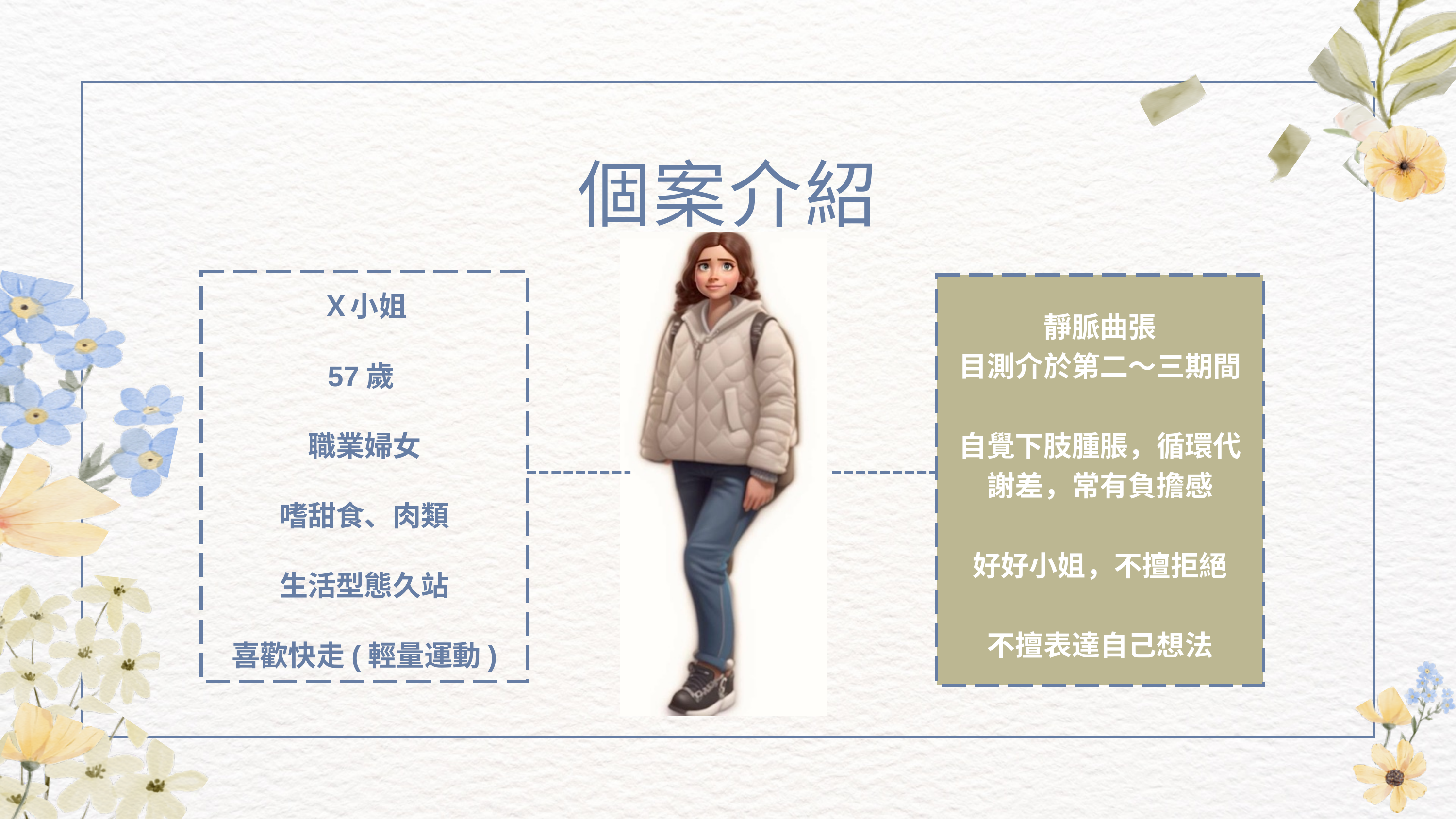

個案介紹

Ｘ小姐
57歲
職業婦女
嗜甜食、肉類
生活型態久站
喜歡快走(輕量運動)
靜脈曲張
目測介於第二～三期間
自覺下肢腫脹，循環代謝差，常有負擔感
好好小姐，不擅拒絕
不擅表達自己想法